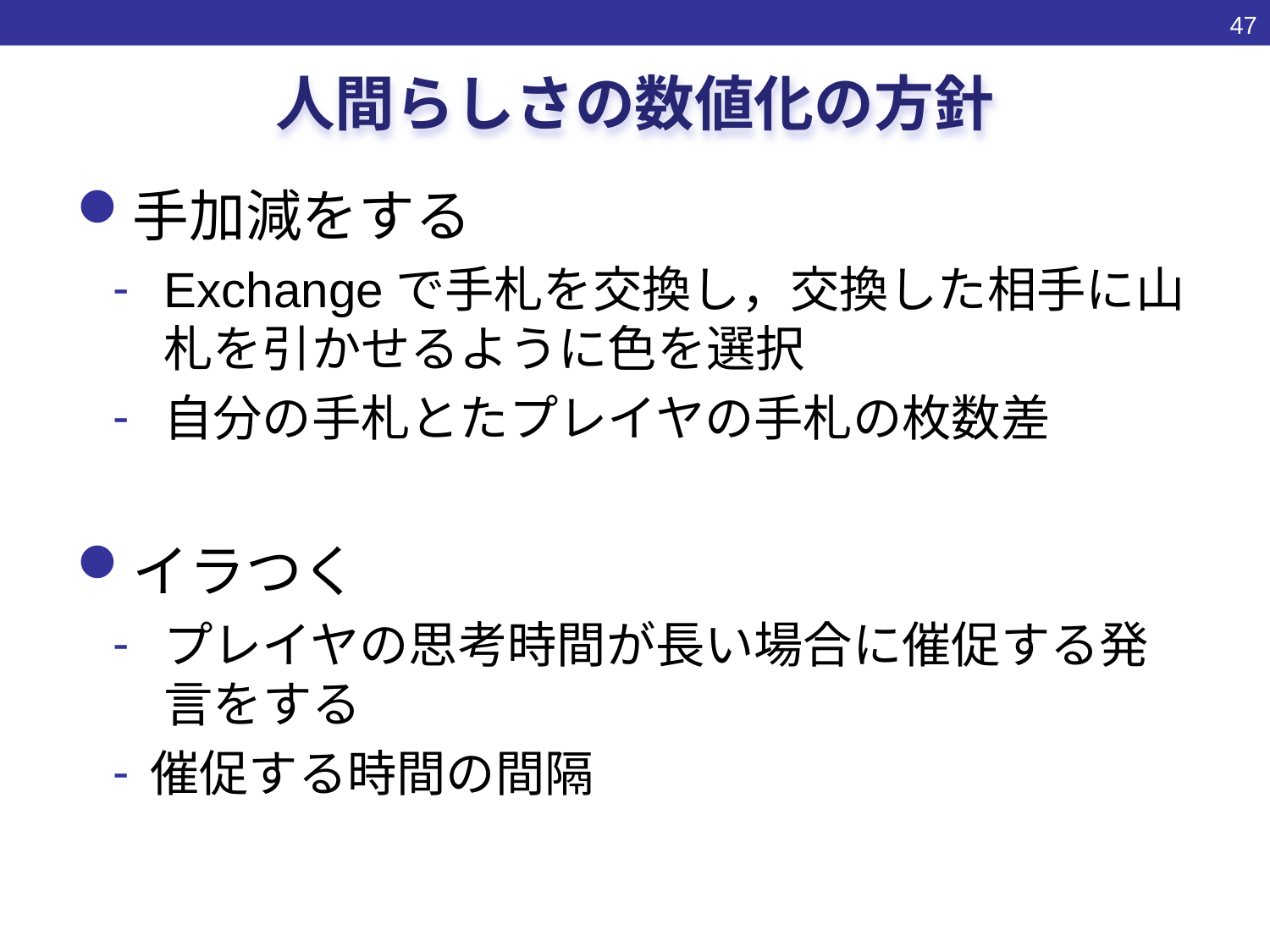

47
# 人間らしさの数値化の方針
手加減をする
Exchangeで手札を交換し，交換した相手に山札を引かせるように色を選択
自分の手札とたプレイヤの手札の枚数差

イラつく
プレイヤの思考時間が長い場合に催促する発言をする
催促する時間の間隔